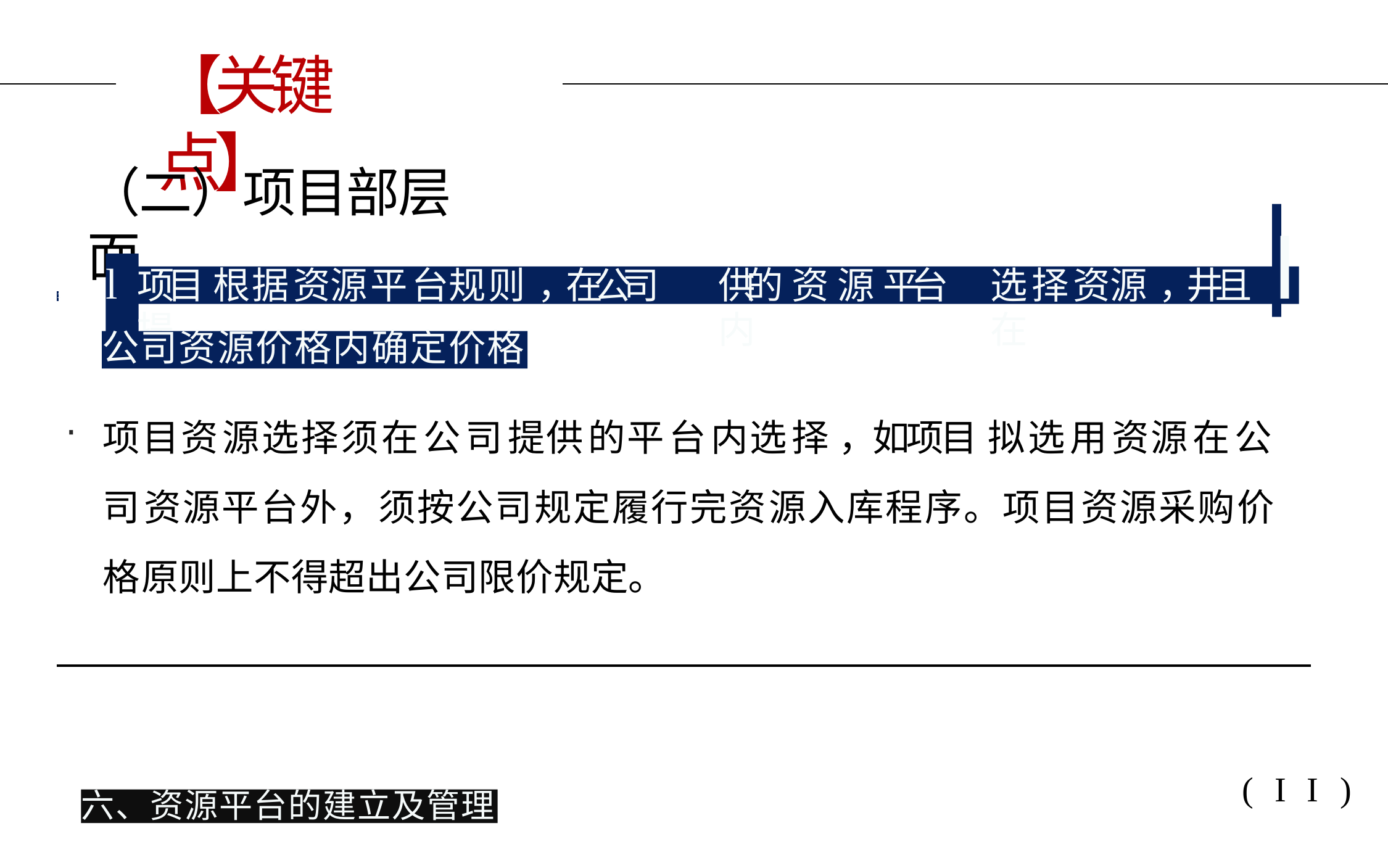

# 【关键点】

（二）项目部层面
I
l -
项目 根据资源平台规则 ，在公司提
供的 资 源 平台内
选择资源，井且 在

1

公司资源价格内确定价格
项目资源选择须在公司提供的平台内选择，如项目 拟选用资源在公 司资源平台外，须按公司规定履行完资源入库程序。项目资源采购价 格原则上不得超出公司限价规定。

(II)
六、资源平台的建立及管理